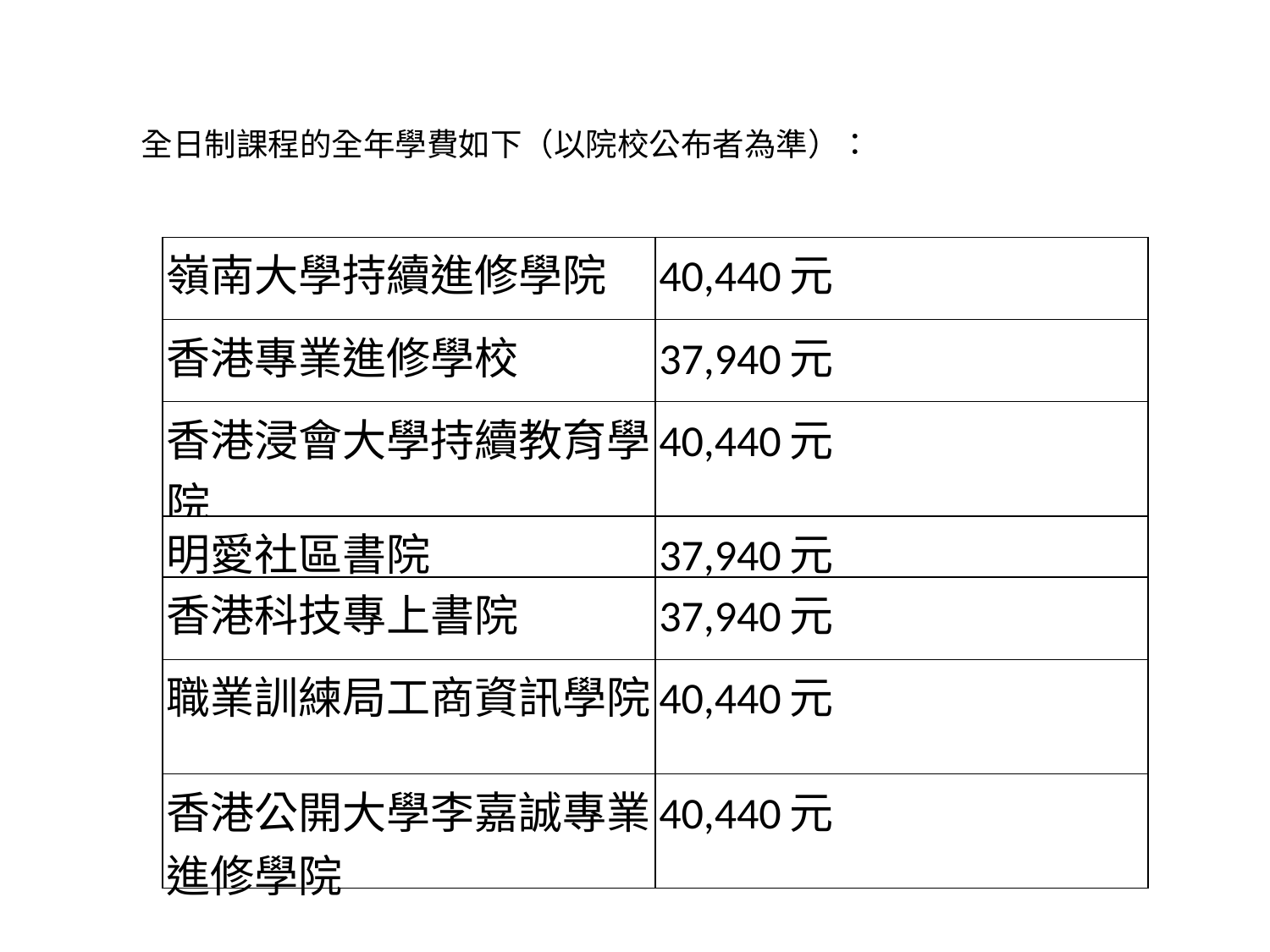

全日制課程的全年學費如下（以院校公布者為準）：

| 嶺南大學持續進修學院 | 40,440元 |
| --- | --- |
| 香港專業進修學校 | 37,940元 |
| 香港浸會大學持續教育學院 | 40,440元 |
| 明愛社區書院 | 37,940元 |
| 香港科技專上書院 | 37,940元 |
| 職業訓練局工商資訊學院 | 40,440元 |
| 香港公開大學李嘉誠專業進修學院 | 40,440元 |